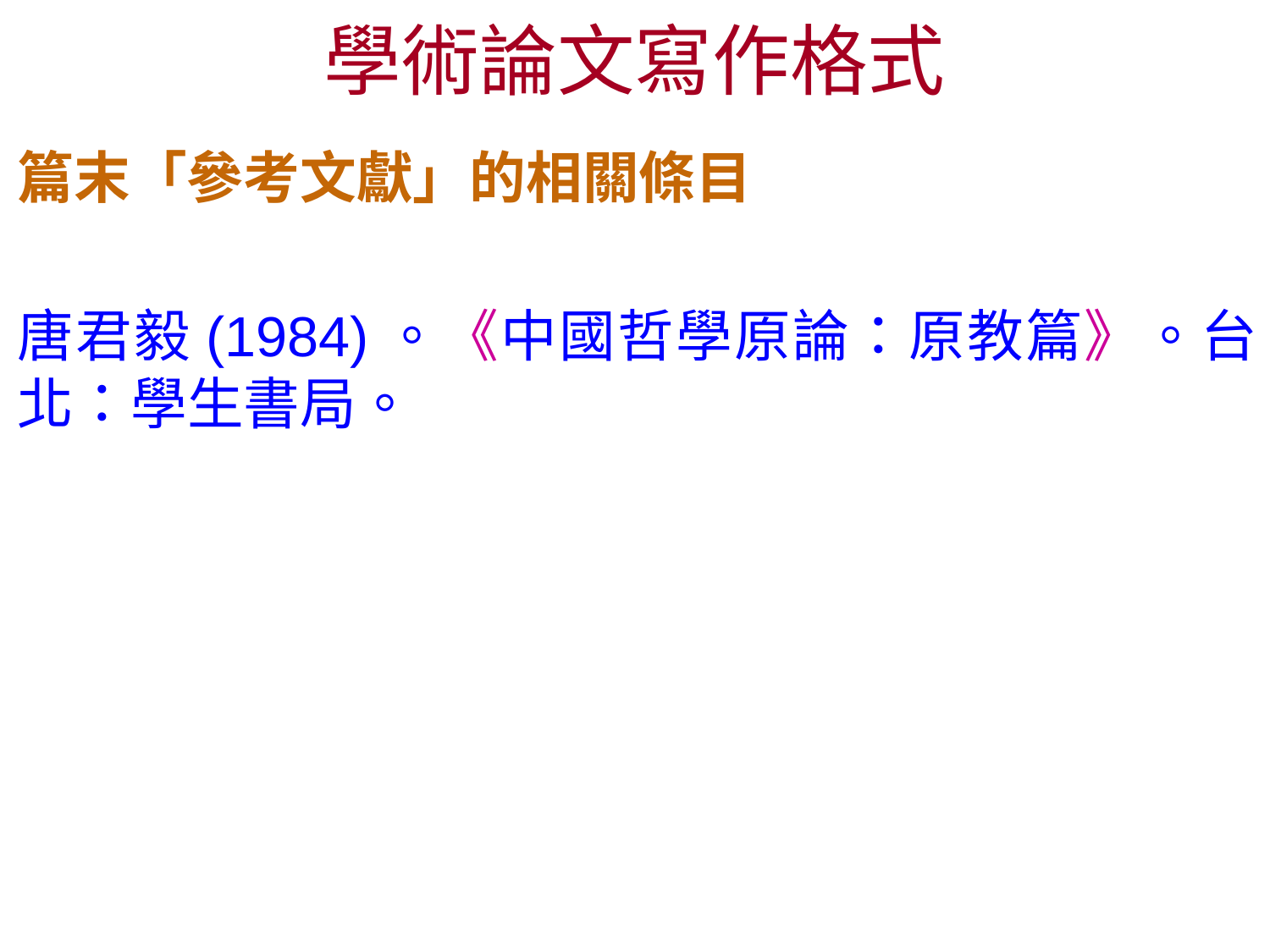

# 學術論文寫作格式
篇末「參考文獻」的相關條目

唐君毅(1984)。《中國哲學原論：原教篇》。台北：學生書局。